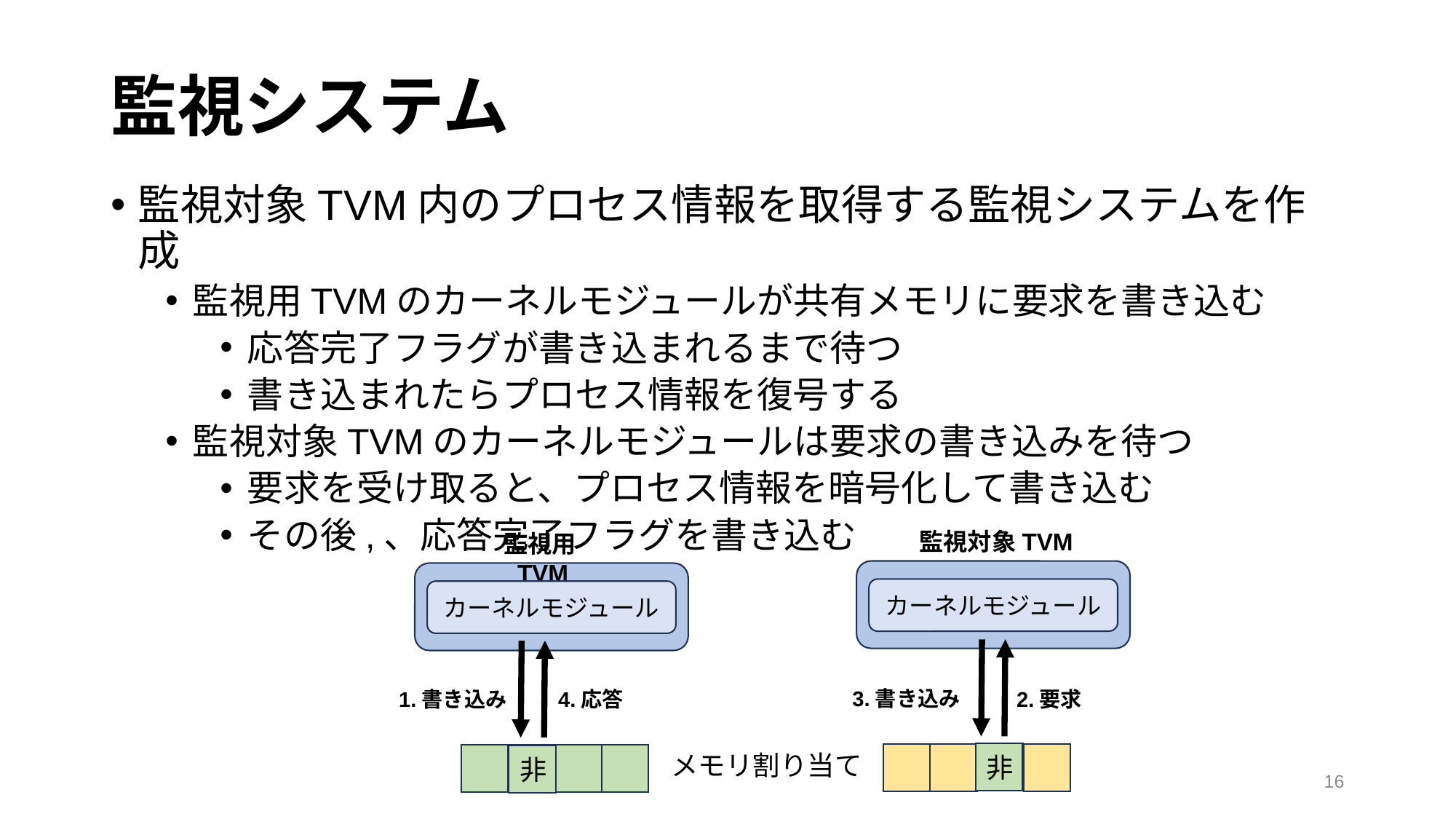

# 監視システム
監視対象TVM内のプロセス情報を取得する監視システムを作成
監視用TVMのカーネルモジュールが共有メモリに要求を書き込む
応答完了フラグが書き込まれるまで待つ
書き込まれたらプロセス情報を復号する
監視対象TVMのカーネルモジュールは要求の書き込みを待つ
要求を受け取ると、プロセス情報を暗号化して書き込む
その後,、応答完了フラグを書き込む
監視対象TVM
監視用TVM

カーネルモジュール
カーネルモジュール
3.書き込み
4.応答
2.要求
1.書き込み
メモリ割り当て
非

非

非
16